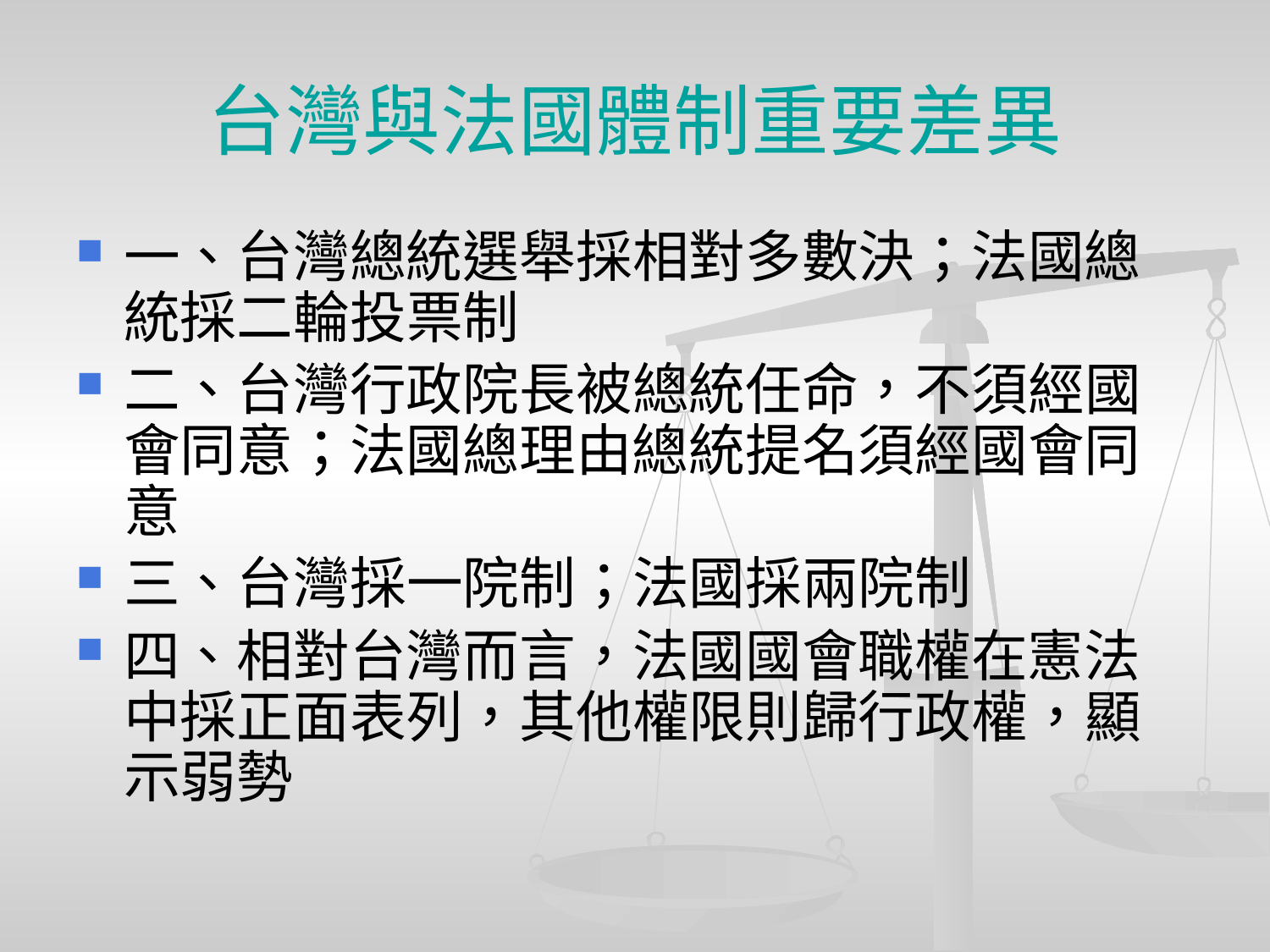

# 台灣與法國體制重要差異
一、台灣總統選舉採相對多數決；法國總統採二輪投票制
二、台灣行政院長被總統任命，不須經國會同意；法國總理由總統提名須經國會同意
三、台灣採一院制；法國採兩院制
四、相對台灣而言，法國國會職權在憲法中採正面表列，其他權限則歸行政權，顯示弱勢